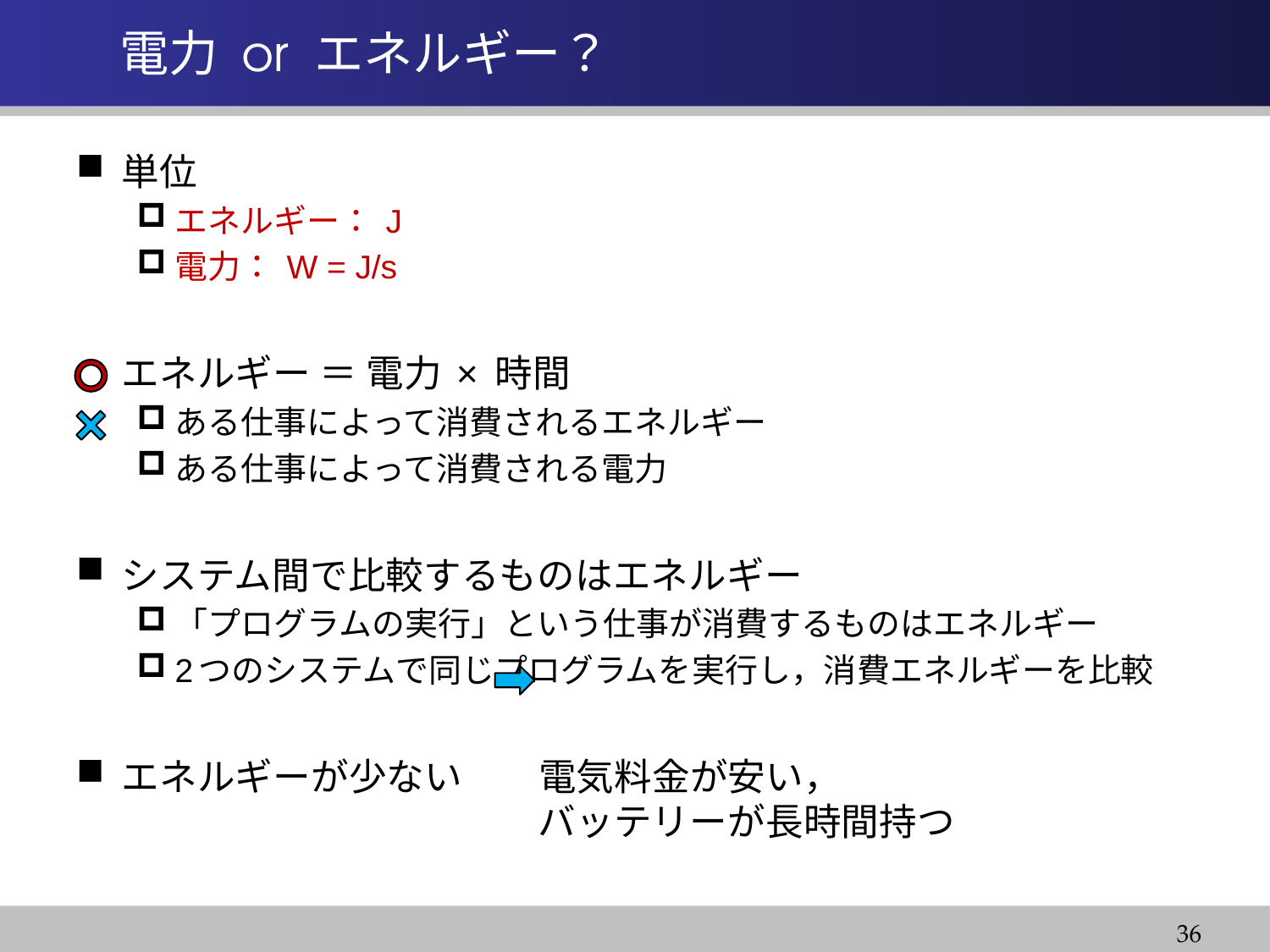

# 電力 or エネルギー？
単位
エネルギー： J
電力： W = J/s

エネルギー ＝ 電力 × 時間
ある仕事によって消費されるエネルギー
ある仕事によって消費される電力

システム間で比較するものはエネルギー
「プログラムの実行」という仕事が消費するものはエネルギー
2つのシステムで同じプログラムを実行し，消費エネルギーを比較

エネルギーが少ない　　電気料金が安い，
　　　　　　　　　　　バッテリーが長時間持つ

36